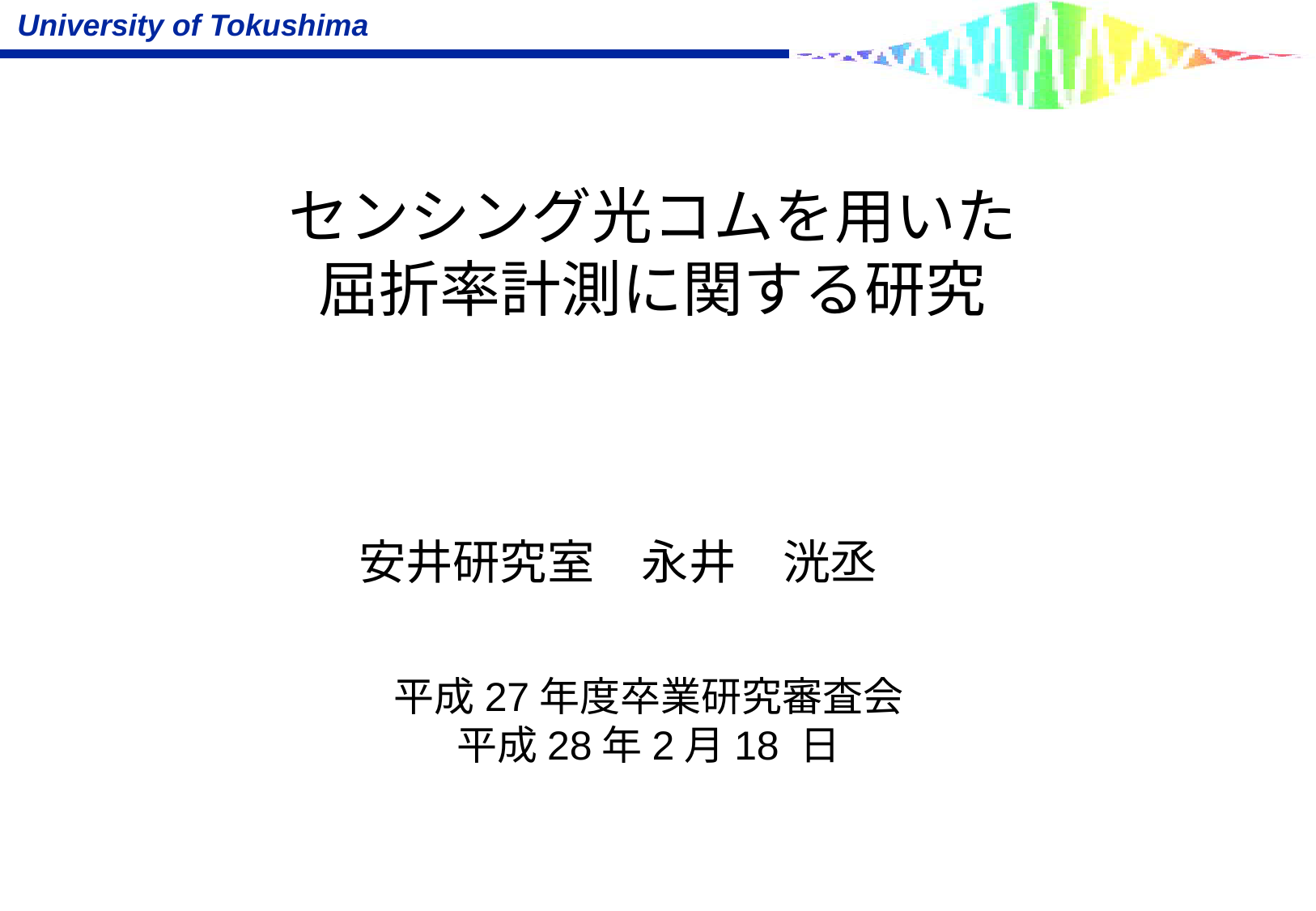

センシング光コムを用いた
屈折率計測に関する研究
安井研究室　永井　洸丞
平成27年度卒業研究審査会
平成28年2月18 日